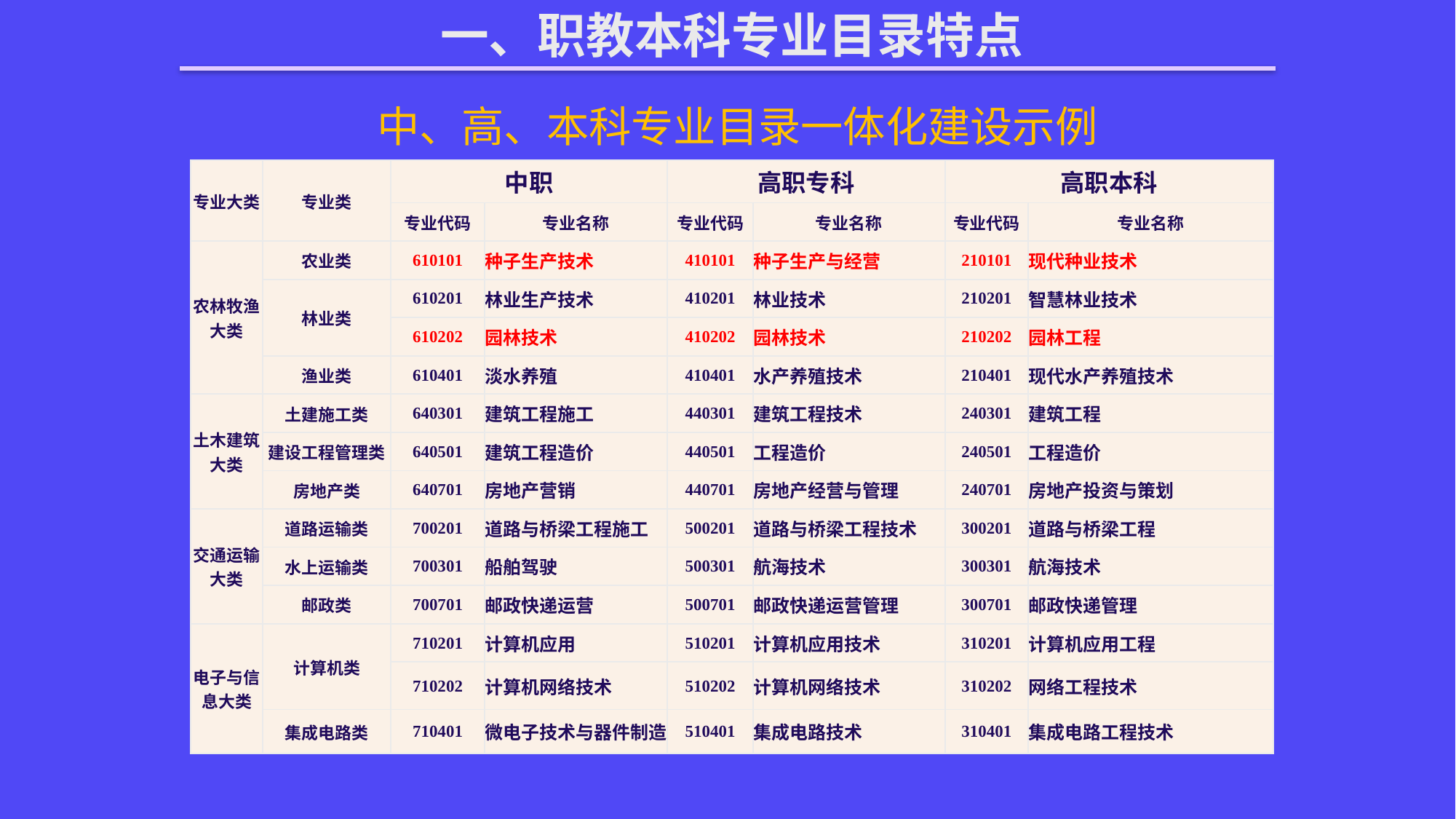

一、职教本科专业目录特点
中、高、本科专业目录一体化建设示例

| 专业大类 | 专业类 | 中职 |  | 高职专科 |  | 高职本科 |  |
| --- | --- | --- | --- | --- | --- | --- | --- |
|  |  | 专业代码 | 专业名称 | 专业代码 | 专业名称 | 专业代码 | 专业名称 |
| 农林牧渔大类 | 农业类 | 610101 | 种子生产技术 | 410101 | 种子生产与经营 | 210101 | 现代种业技术 |
|  | 林业类 | 610201 | 林业生产技术 | 410201 | 林业技术 | 210201 | 智慧林业技术 |
|  |  | 610202 | 园林技术 | 410202 | 园林技术 | 210202 | 园林工程 |
|  | 渔业类 | 610401 | 淡水养殖 | 410401 | 水产养殖技术 | 210401 | 现代水产养殖技术 |
| 土木建筑大类 | 土建施工类 | 640301 | 建筑工程施工 | 440301 | 建筑工程技术 | 240301 | 建筑工程 |
|  | 建设工程管理类 | 640501 | 建筑工程造价 | 440501 | 工程造价 | 240501 | 工程造价 |
|  | 房地产类 | 640701 | 房地产营销 | 440701 | 房地产经营与管理 | 240701 | 房地产投资与策划 |
| 交通运输大类 | 道路运输类 | 700201 | 道路与桥梁工程施工 | 500201 | 道路与桥梁工程技术 | 300201 | 道路与桥梁工程 |
|  | 水上运输类 | 700301 | 船舶驾驶 | 500301 | 航海技术 | 300301 | 航海技术 |
|  | 邮政类 | 700701 | 邮政快递运营 | 500701 | 邮政快递运营管理 | 300701 | 邮政快递管理 |
| 电子与信息大类 | 计算机类 | 710201 | 计算机应用 | 510201 | 计算机应用技术 | 310201 | 计算机应用工程 |
|  |  | 710202 | 计算机网络技术 | 510202 | 计算机网络技术 | 310202 | 网络工程技术 |
|  | 集成电路类 | 710401 | 微电子技术与器件制造 | 510401 | 集成电路技术 | 310401 | 集成电路工程技术 |